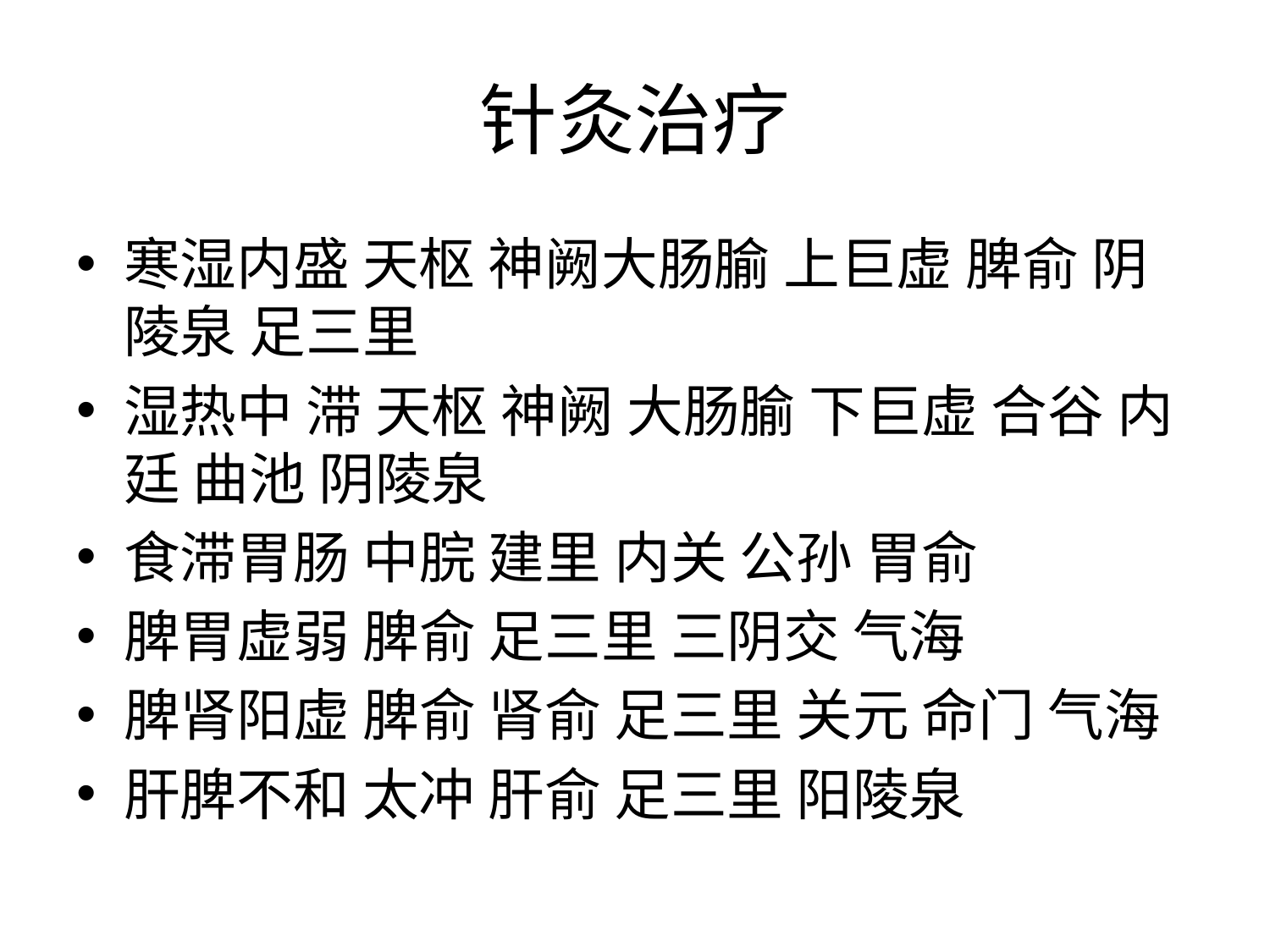

# 针灸治疗
寒湿内盛 天枢 神阙大肠腧 上巨虚 脾俞 阴陵泉 足三里
湿热中 滞 天枢 神阙 大肠腧 下巨虚 合谷 内廷 曲池 阴陵泉
食滞胃肠 中脘 建里 内关 公孙 胃俞
脾胃虚弱 脾俞 足三里 三阴交 气海
脾肾阳虚 脾俞 肾俞 足三里 关元 命门 气海
肝脾不和 太冲 肝俞 足三里 阳陵泉